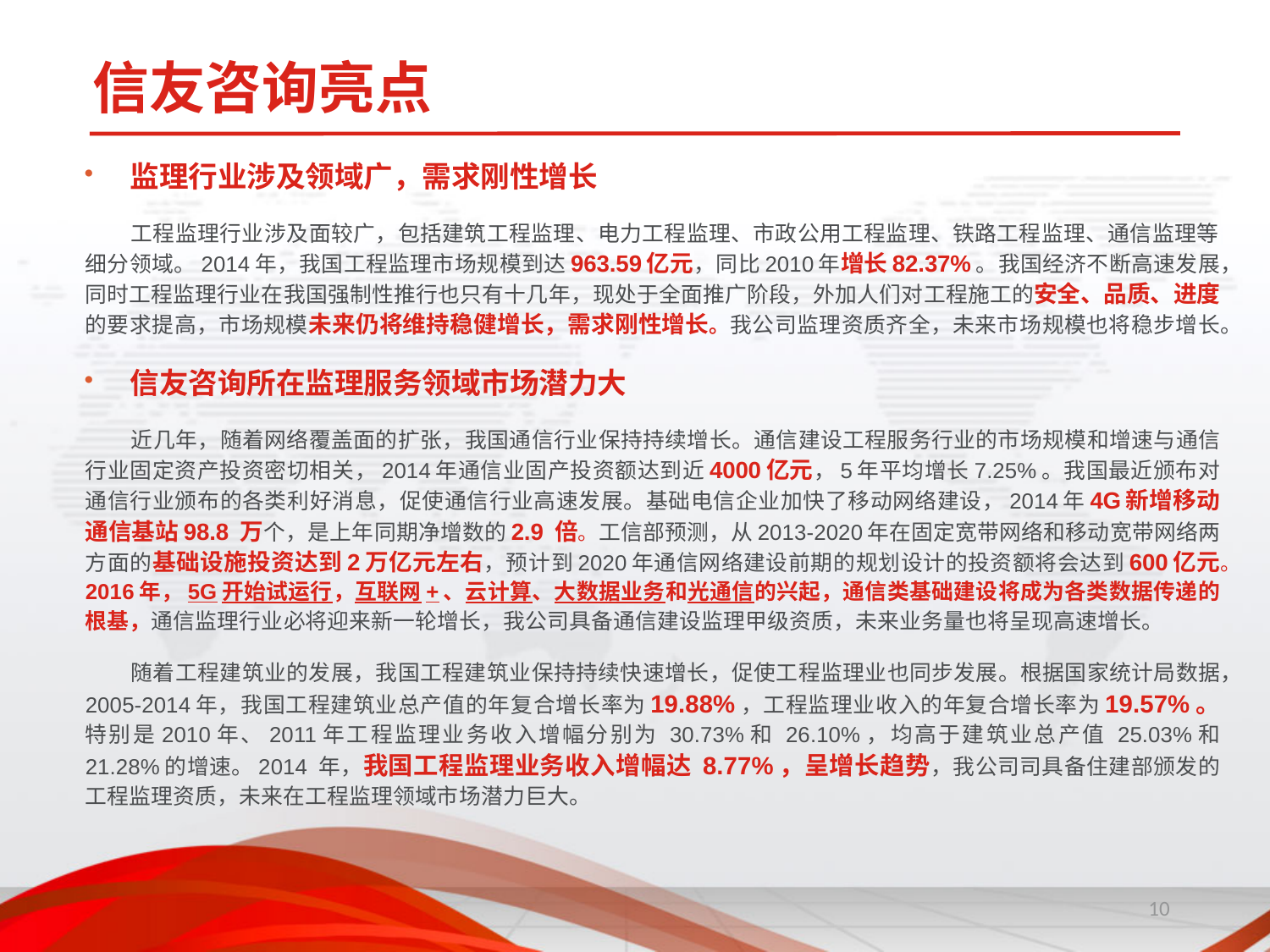

信友咨询亮点
监理行业涉及领域广，需求刚性增长
        工程监理行业涉及面较广，包括建筑工程监理、电力工程监理、市政公用工程监理、铁路工程监理、通信监理等细分领域。2014年，我国工程监理市场规模到达963.59亿元，同比2010年增长82.37%。我国经济不断高速发展，同时工程监理行业在我国强制性推行也只有十几年，现处于全面推广阶段，外加人们对工程施工的安全、品质、进度的要求提高，市场规模未来仍将维持稳健增长，需求刚性增长。我公司监理资质齐全，未来市场规模也将稳步增长。
信友咨询所在监理服务领域市场潜力大
        近几年，随着网络覆盖面的扩张，我国通信行业保持持续增长。通信建设工程服务行业的市场规模和增速与通信行业固定资产投资密切相关，2014年通信业固产投资额达到近4000亿元，5年平均增长7.25%。我国最近颁布对通信行业颁布的各类利好消息，促使通信行业高速发展。基础电信企业加快了移动网络建设，2014年4G新增移动通信基站98.8 万个，是上年同期净增数的2.9 倍。工信部预测，从2013-2020年在固定宽带网络和移动宽带网络两方面的基础设施投资达到2万亿元左右，预计到2020年通信网络建设前期的规划设计的投资额将会达到600亿元。2016年，5G开始试运行，互联网+、云计算、大数据业务和光通信的兴起，通信类基础建设将成为各类数据传递的根基，通信监理行业必将迎来新一轮增长，我公司具备通信建设监理甲级资质，未来业务量也将呈现高速增长。
        随着工程建筑业的发展，我国工程建筑业保持持续快速增长，促使工程监理业也同步发展。根据国家统计局数据，2005-2014年，我国工程建筑业总产值的年复合增长率为19.88%，工程监理业收入的年复合增长率为19.57%。特别是2010年、2011年工程监理业务收入增幅分别为 30.73%和 26.10%，均高于建筑业总产值 25.03%和 21.28%的增速。2014 年，我国工程监理业务收入增幅达 8.77%，呈增长趋势，我公司司具备住建部颁发的工程监理资质，未来在工程监理领域市场潜力巨大。

10